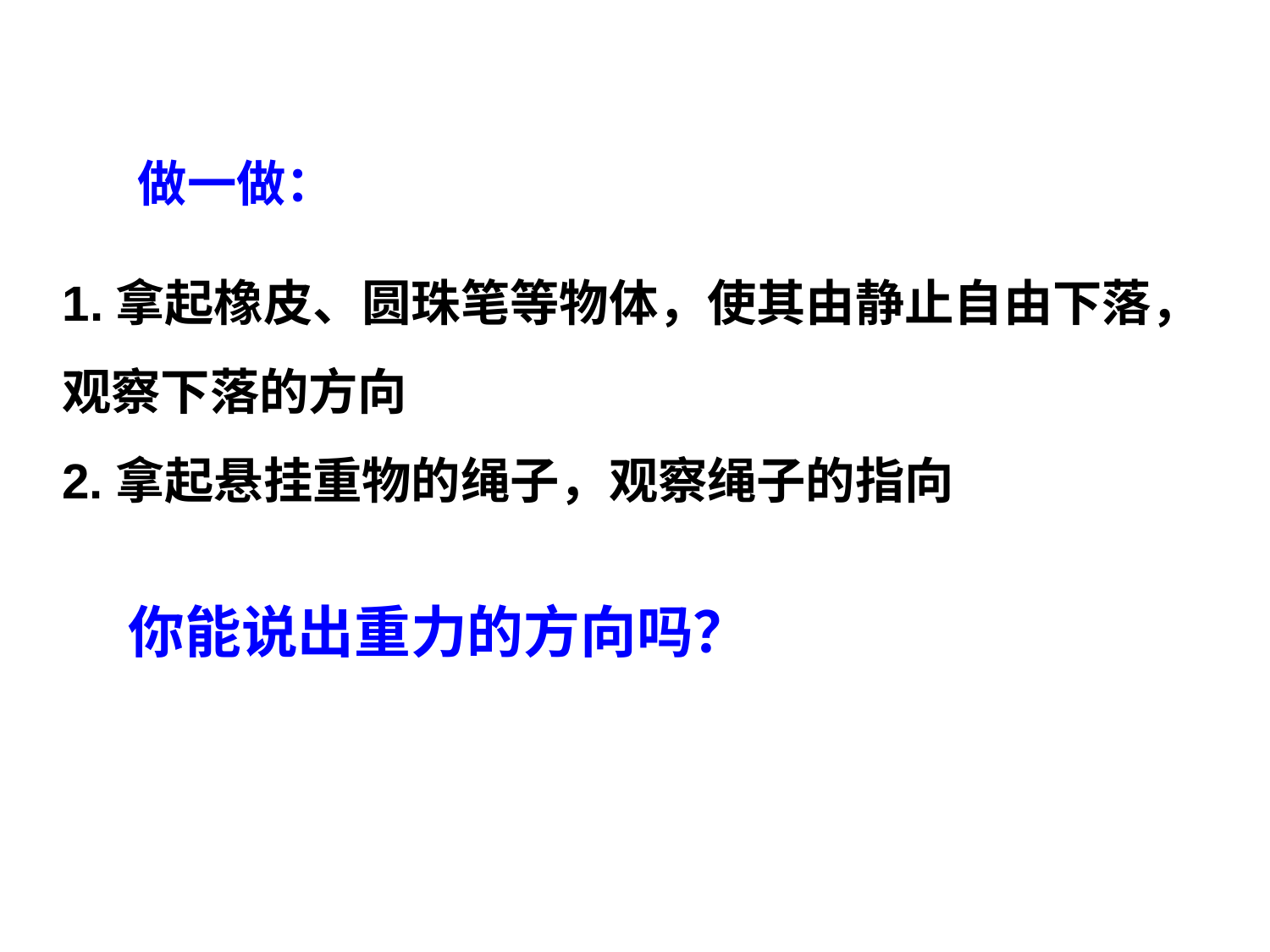

做一做：
1.拿起橡皮、圆珠笔等物体，使其由静止自由下落，观察下落的方向
2.拿起悬挂重物的绳子，观察绳子的指向

你能说出重力的方向吗？